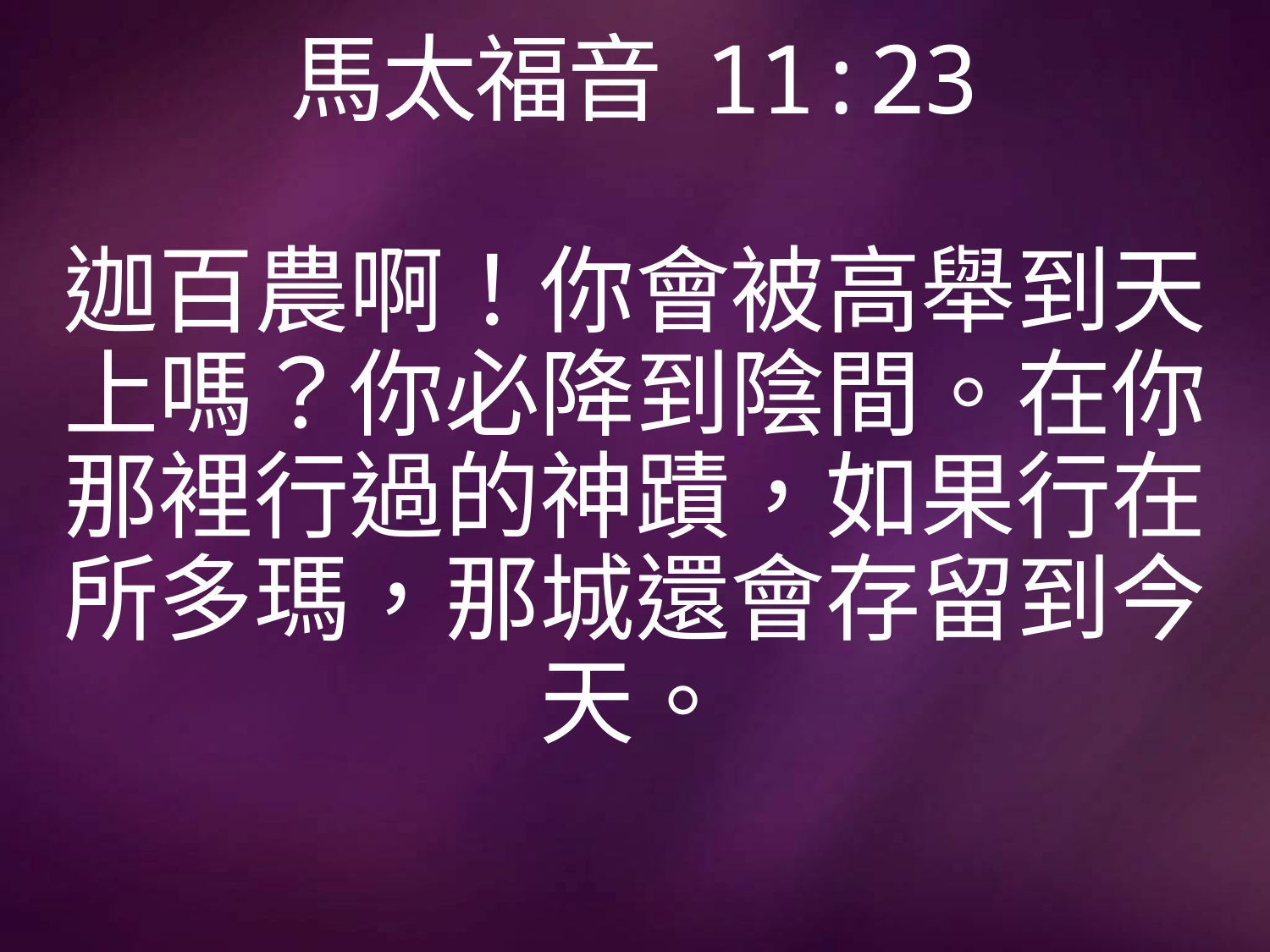

# 馬太福音 11:23
迦百農啊！你會被高舉到天上嗎？你必降到陰間。在你那裡行過的神蹟，如果行在所多瑪，那城還會存留到今天。